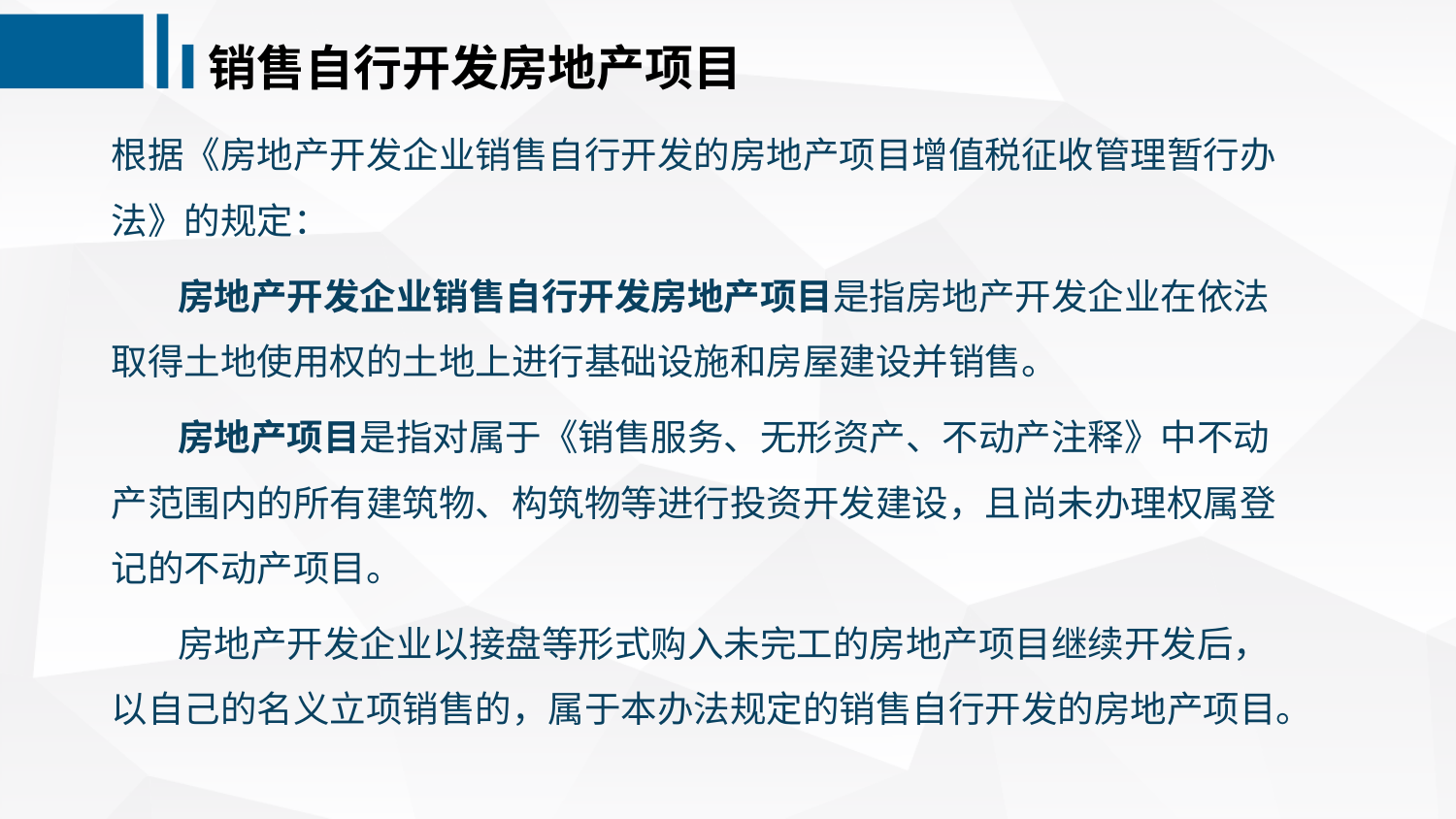

销售自行开发房地产项目
根据《房地产开发企业销售自行开发的房地产项目增值税征收管理暂行办法》的规定：
       房地产开发企业销售自行开发房地产项目是指房地产开发企业在依法取得土地使用权的土地上进行基础设施和房屋建设并销售。
       房地产项目是指对属于《销售服务、无形资产、不动产注释》中不动产范围内的所有建筑物、构筑物等进行投资开发建设，且尚未办理权属登记的不动产项目。
       房地产开发企业以接盘等形式购入未完工的房地产项目继续开发后，以自己的名义立项销售的，属于本办法规定的销售自行开发的房地产项目。
7